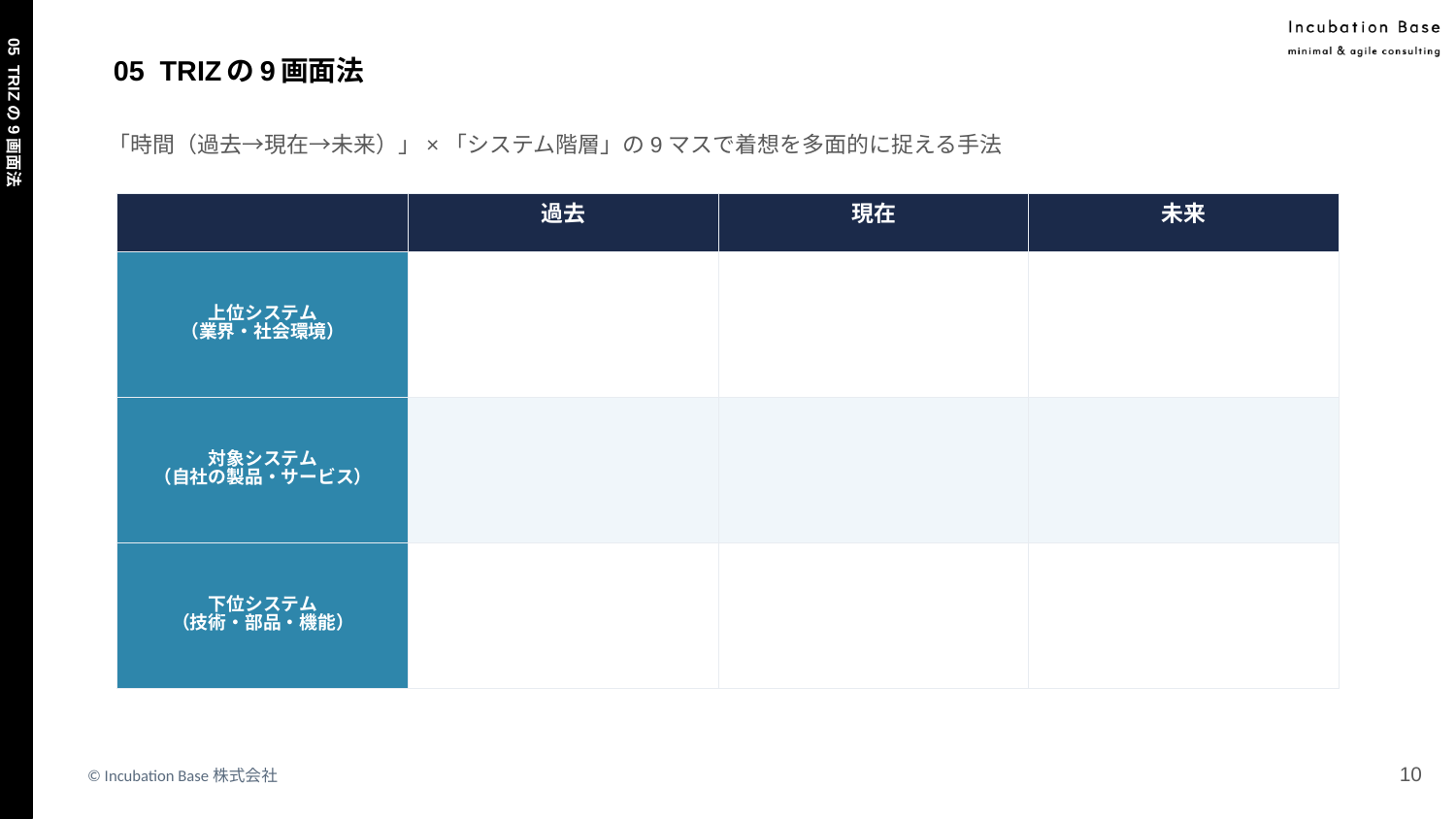

# 05  TRIZの9画面法
「時間（過去→現在→未来）」×「システム階層」の9マスで着想を多面的に捉える手法
|  | 過去 | 現在 | 未来 |
| --- | --- | --- | --- |
| 上位システム （業界・社会環境） |  |  |  |
| 対象システム （自社の製品・サービス） |  |  |  |
| 下位システム （技術・部品・機能） |  |  |  |
05  TRIZの9画面法
10
© Incubation Base株式会社